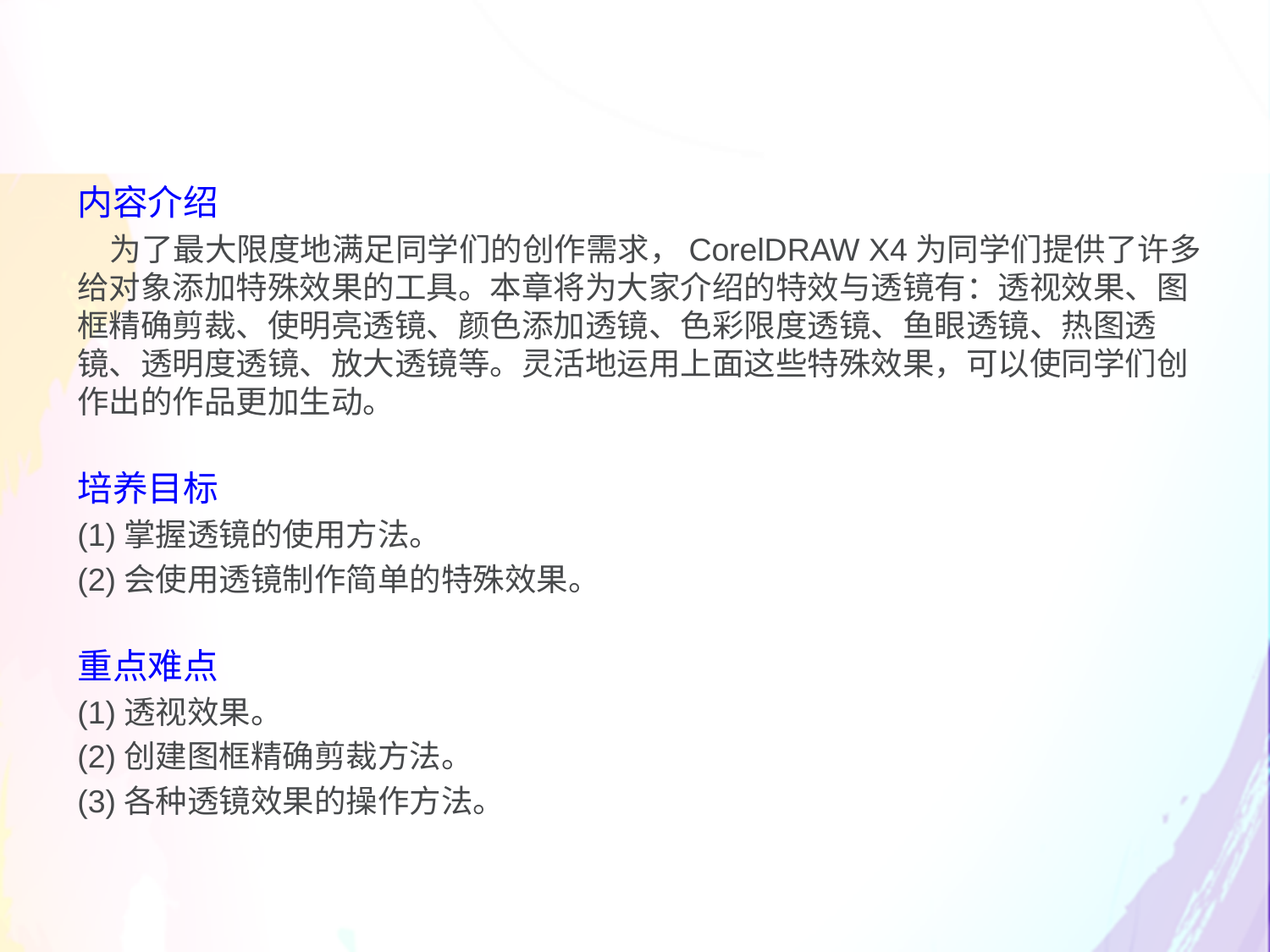

内容介绍
    为了最大限度地满足同学们的创作需求，CorelDRAW X4为同学们提供了许多给对象添加特殊效果的工具。本章将为大家介绍的特效与透镜有：透视效果、图框精确剪裁、使明亮透镜、颜色添加透镜、色彩限度透镜、鱼眼透镜、热图透镜、透明度透镜、放大透镜等。灵活地运用上面这些特殊效果，可以使同学们创作出的作品更加生动。

培养目标
(1)掌握透镜的使用方法。
(2)会使用透镜制作简单的特殊效果。

重点难点
(1)透视效果。
(2)创建图框精确剪裁方法。
(3)各种透镜效果的操作方法。